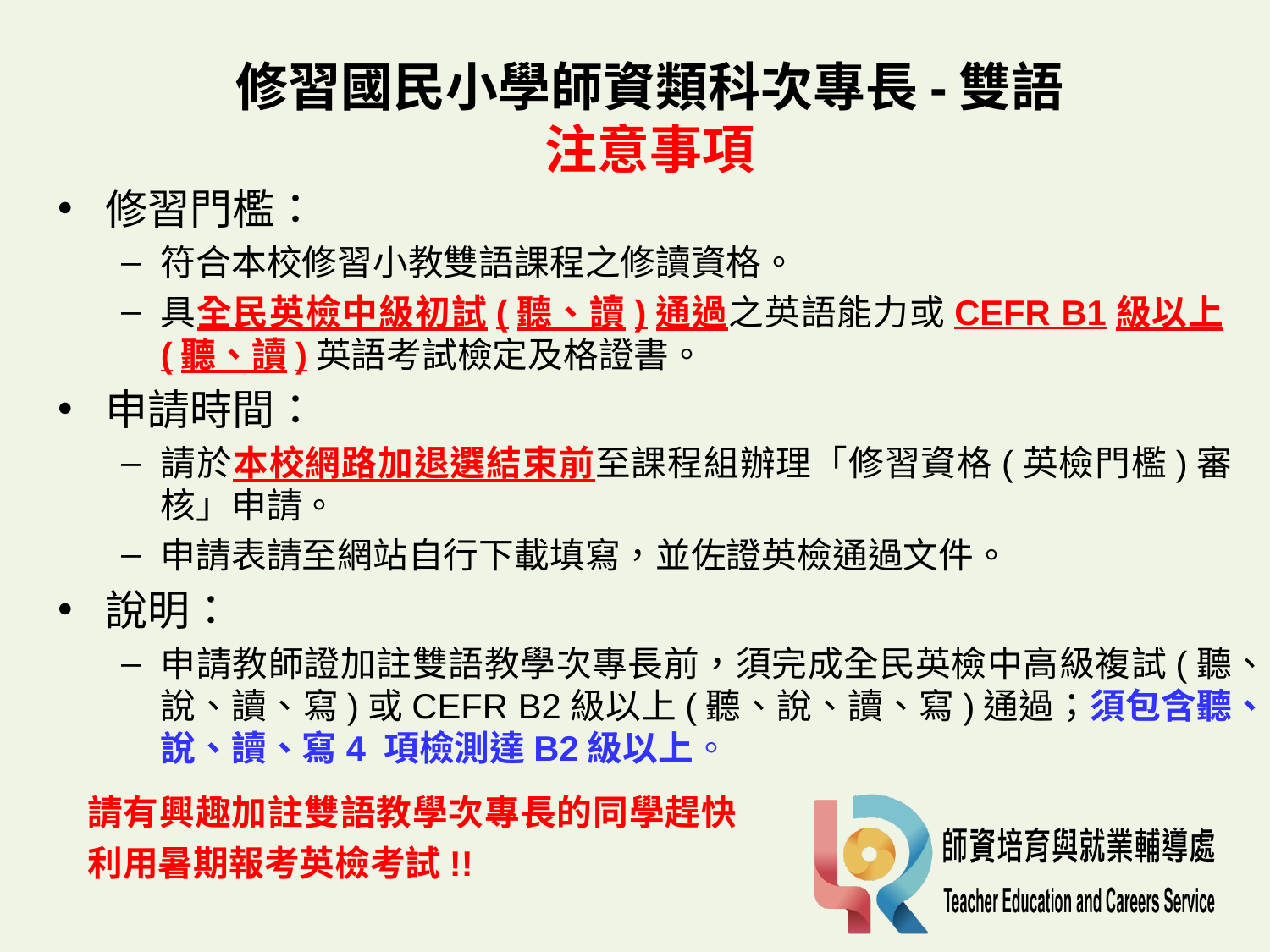

# 修習國民小學師資類科次專長-雙語 注意事項
修習門檻：
符合本校修習小教雙語課程之修讀資格。
具全民英檢中級初試(聽、讀)通過之英語能力或CEFR B1級以上(聽、讀)英語考試檢定及格證書。
申請時間：
請於本校網路加退選結束前至課程組辦理「修習資格(英檢門檻)審核」申請。
申請表請至網站自行下載填寫，並佐證英檢通過文件。
說明：
申請教師證加註雙語教學次專長前，須完成全民英檢中高級複試(聽、說、讀、寫)或CEFR B2級以上(聽、說、讀、寫)通過；須包含聽、說、讀、寫4 項檢測達B2級以上。

請有興趣加註雙語教學次專長的同學趕快利用暑期報考英檢考試!!